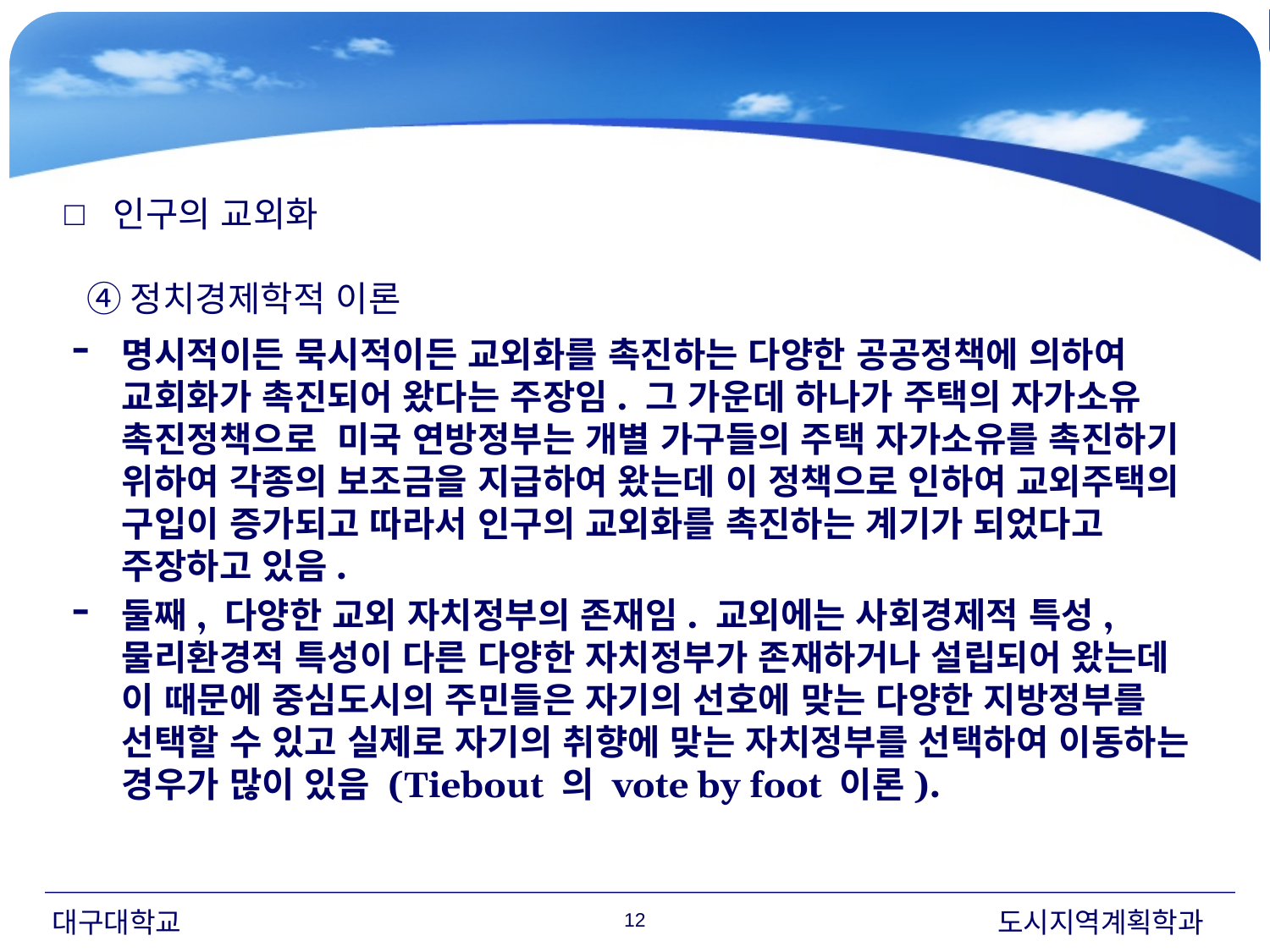

□
  인구의 교외화

④정치경제학적 이론
명시적이든 묵시적이든 교외화를 촉진하는 다양한 공공정책에 의하여 교회화가 촉진되어 왔다는 주장임. 그 가운데 하나가 주택의 자가소유 촉진정책으로  미국 연방정부는 개별 가구들의 주택 자가소유를 촉진하기 위하여 각종의 보조금을 지급하여 왔는데 이 정책으로 인하여 교외주택의 구입이 증가되고 따라서 인구의 교외화를 촉진하는 계기가 되었다고 주장하고 있음.
둘째, 다양한 교외 자치정부의 존재임. 교외에는 사회경제적 특성, 물리환경적 특성이 다른 다양한 자치정부가 존재하거나 설립되어 왔는데 이 때문에 중심도시의 주민들은 자기의 선호에 맞는 다양한 지방정부를 선택할 수 있고 실제로 자기의 취향에 맞는 자치정부를 선택하여 이동하는 경우가 많이 있음 (Tiebout 의 vote by foot 이론).